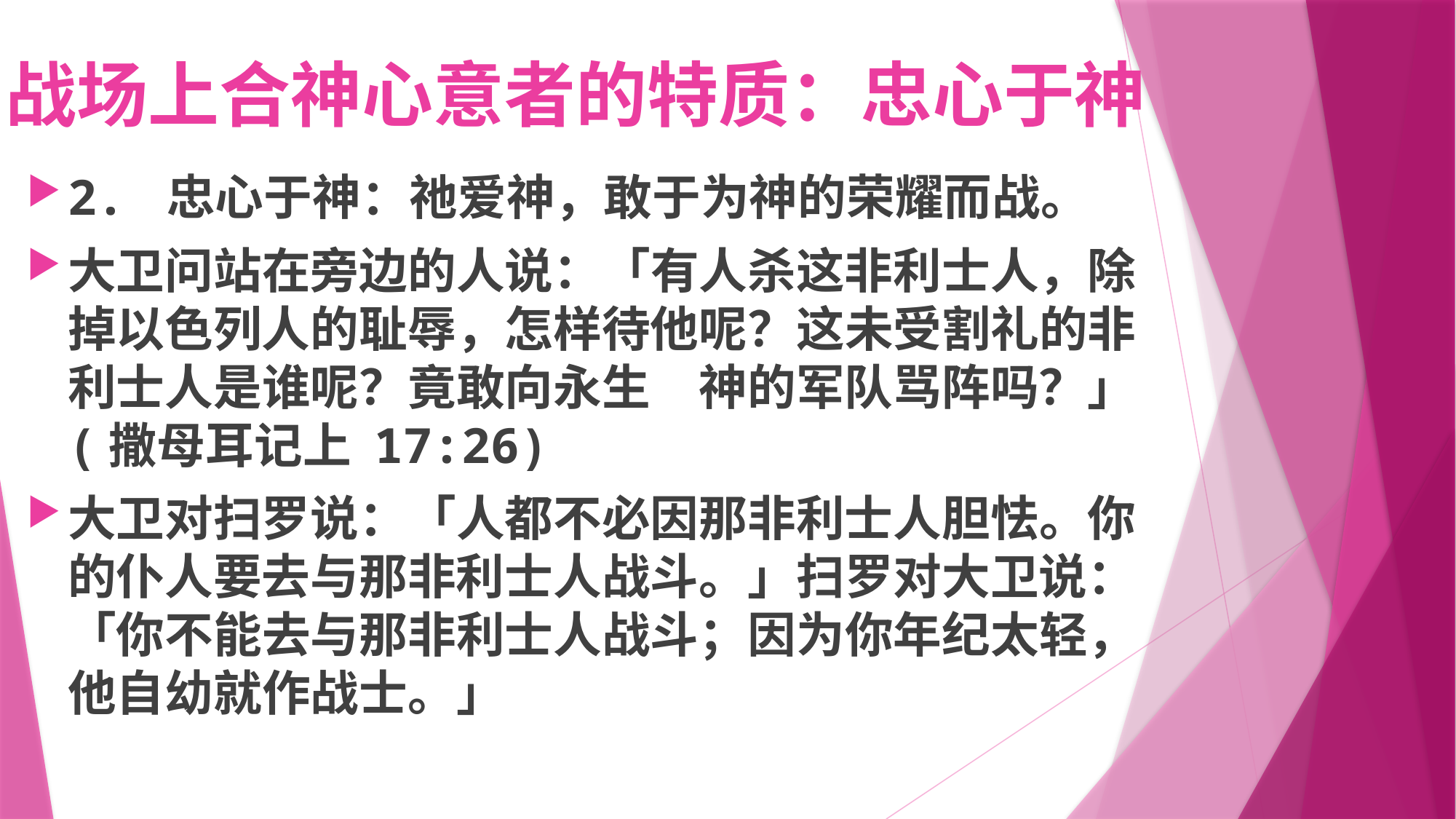

# 战场上合神心意者的特质：忠心于神
2. 忠心于神：祂爱神，敢于为神的荣耀而战。
大卫问站在旁边的人说：「有人杀这非利士人，除掉以色列人的耻辱，怎样待他呢？这未受割礼的非利士人是谁呢？竟敢向永生　神的军队骂阵吗？」 (撒母耳记上 17:26)
大卫对扫罗说：「人都不必因那非利士人胆怯。你的仆人要去与那非利士人战斗。」扫罗对大卫说：「你不能去与那非利士人战斗；因为你年纪太轻，他自幼就作战士。」